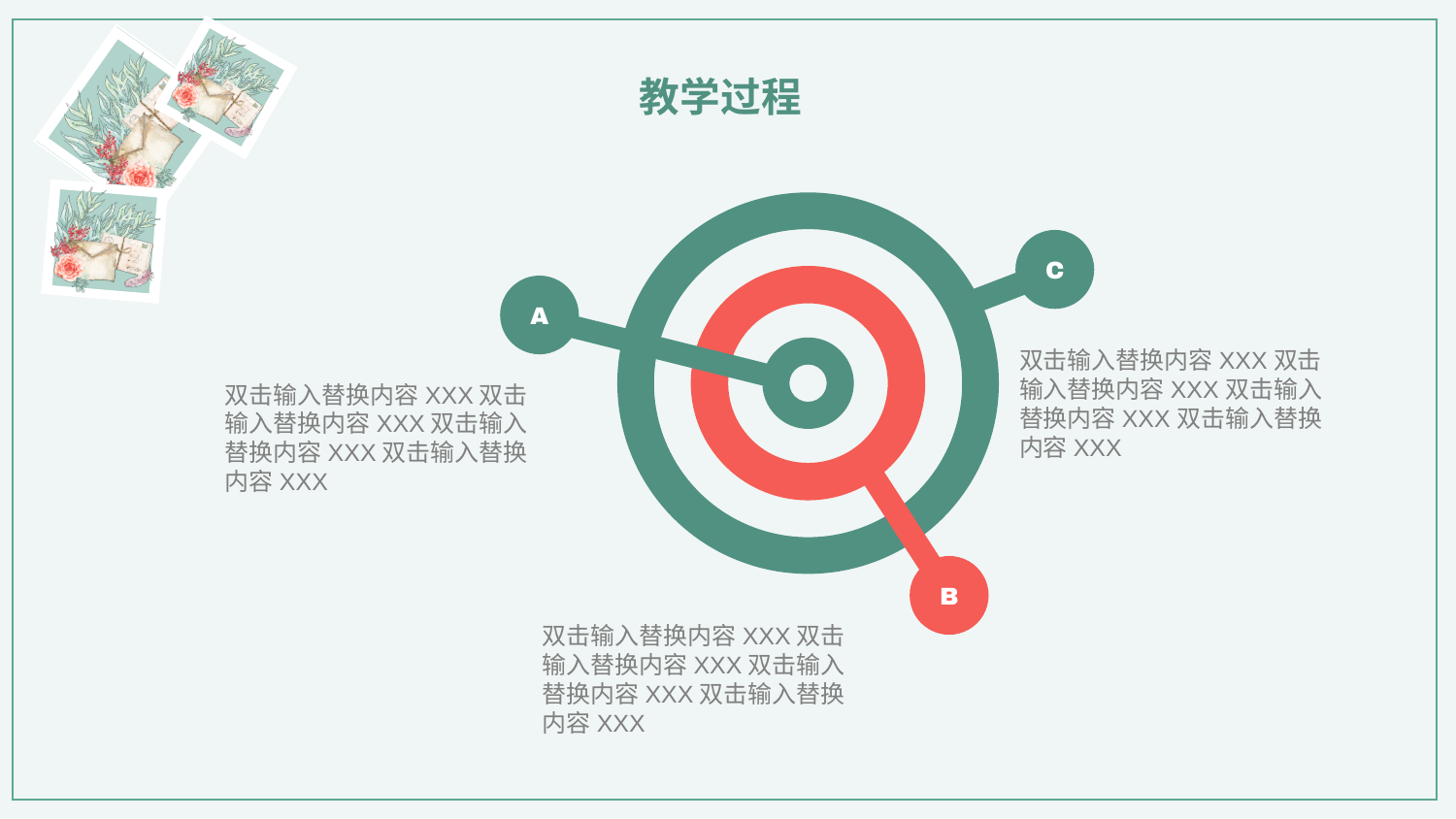

教学过程

C

A

双击输入替换内容XXX双击输入替换内容XXX双击输入替换内容XXX双击输入替换内容XXX
双击输入替换内容XXX双击输入替换内容XXX双击输入替换内容XXX双击输入替换内容XXX

B
双击输入替换内容XXX双击输入替换内容XXX双击输入替换内容XXX双击输入替换内容XXX